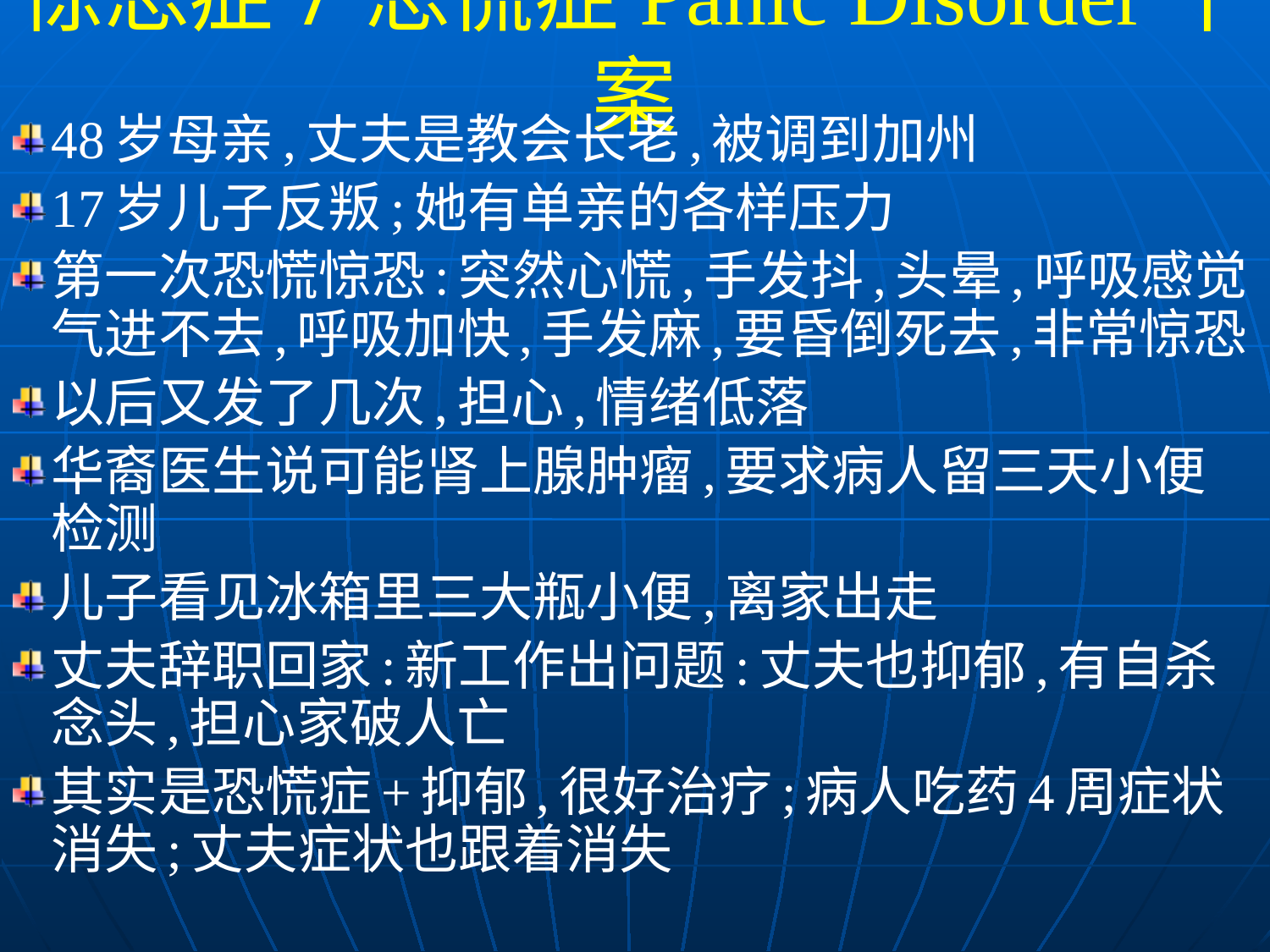

惊恐症/恐慌症Panic Disorder个案
48岁母亲,丈夫是教会长老,被调到加州
17岁儿子反叛;她有单亲的各样压力
第一次恐慌惊恐:突然心慌,手发抖,头晕,呼吸感觉气进不去,呼吸加快,手发麻,要昏倒死去,非常惊恐
以后又发了几次,担心,情绪低落
华裔医生说可能肾上腺肿瘤,要求病人留三天小便检测
儿子看见冰箱里三大瓶小便,离家出走
丈夫辞职回家:新工作出问题:丈夫也抑郁,有自杀念头,担心家破人亡
其实是恐慌症+抑郁,很好治疗;病人吃药4周症状消失;丈夫症状也跟着消失